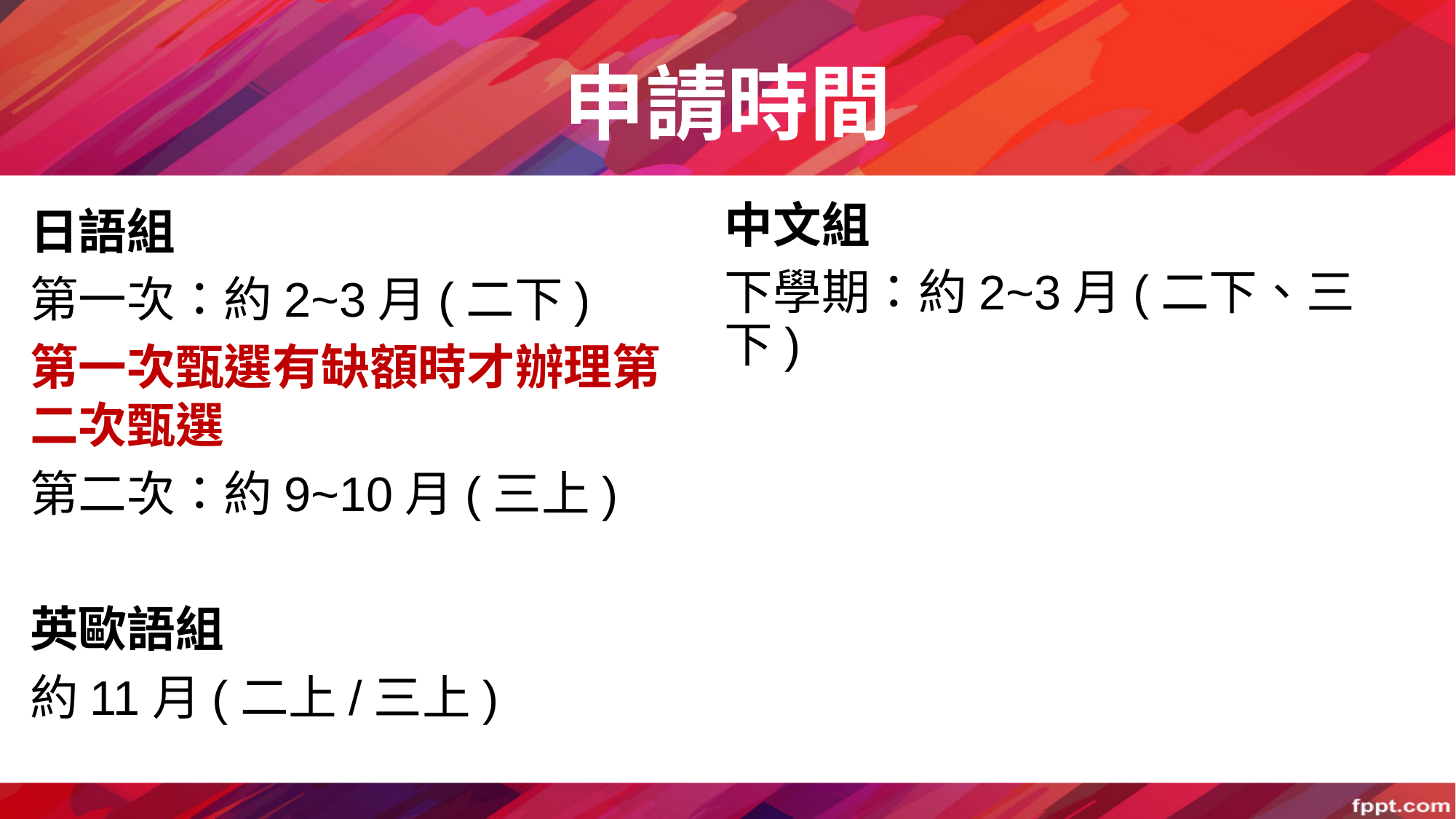

# 申請時間
日語組
第一次：約2~3月(二下)
第一次甄選有缺額時才辦理第二次甄選
第二次：約9~10月(三上)

英歐語組
約11月(二上/三上)

中文組
下學期：約2~3月(二下、三下)